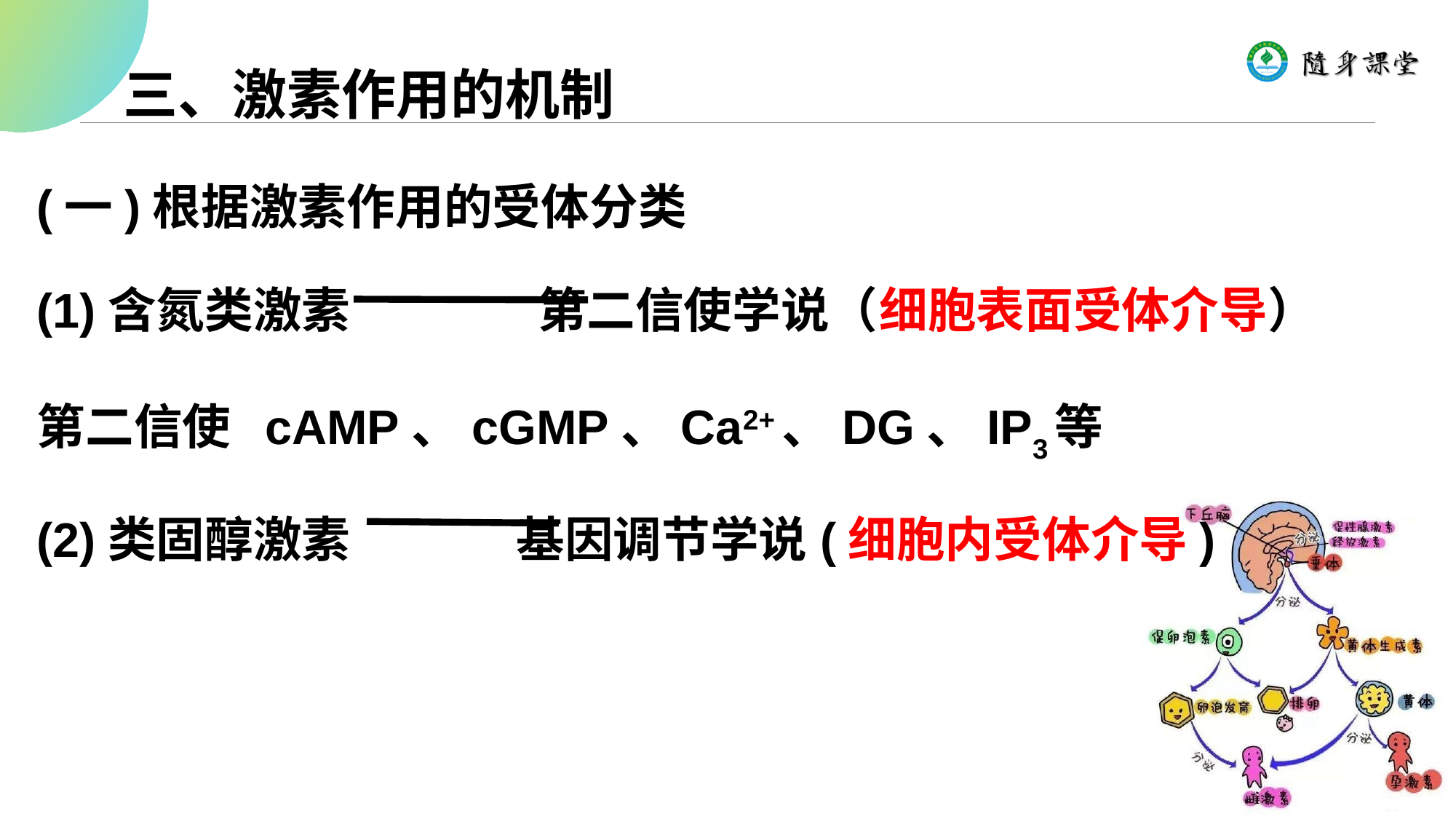

三、激素作用的机制
(一)根据激素作用的受体分类
(1)含氮类激素                 第二信使学说（细胞表面受体介导）
第二信使  cAMP、cGMP、Ca2+、DG、IP3等
(2)类固醇激素               基因调节学说(细胞内受体介导)